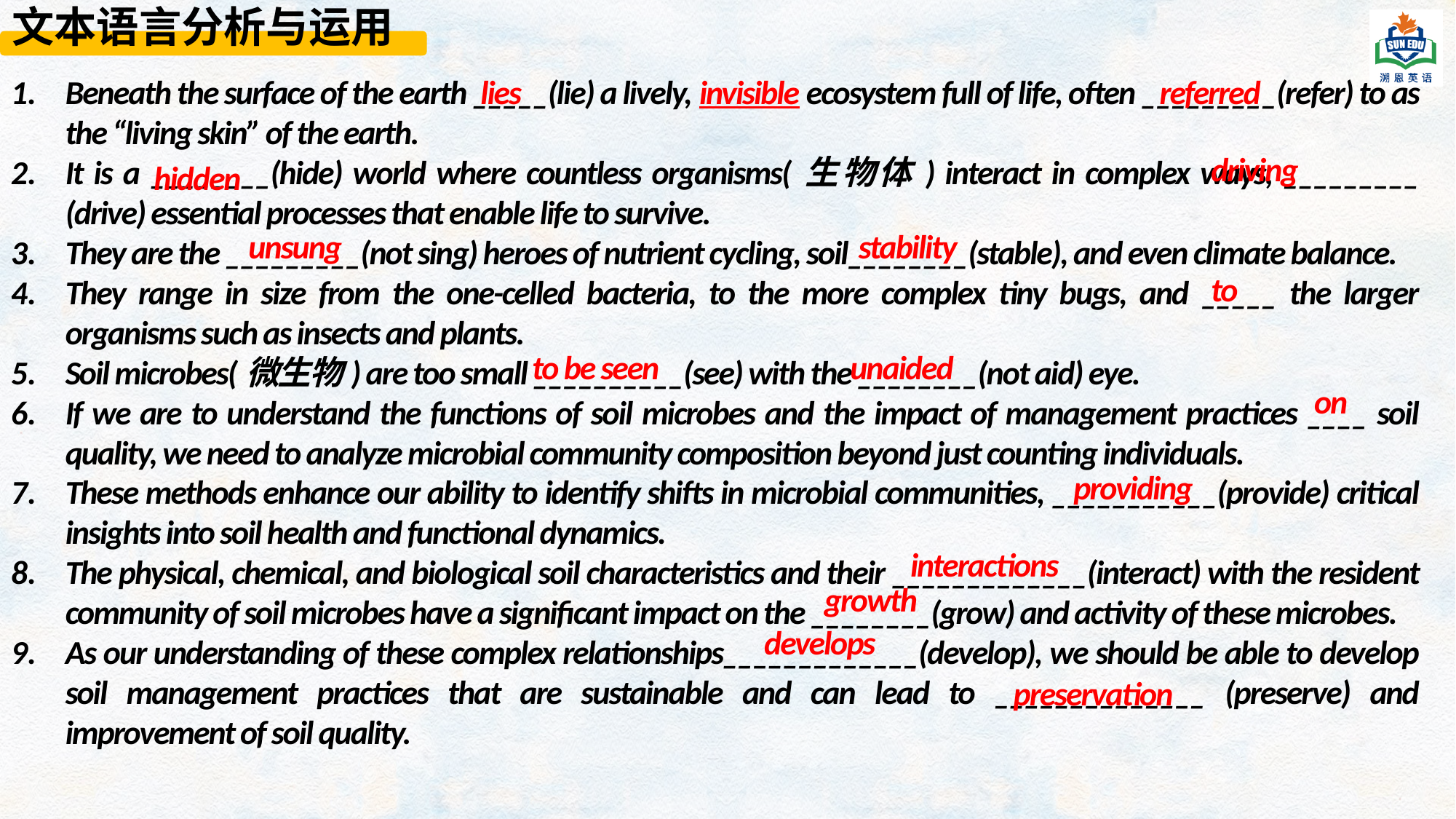

文本语言分析与运用
Beneath the surface of the earth _____(lie) a lively, invisible ecosystem full of life, often _________(refer) to as the “living skin” of the earth.
It is a ________(hide) world where countless organisms(生物体) interact in complex ways, _________ (drive) essential processes that enable life to survive.
They are the _________(not sing) heroes of nutrient cycling, soil________(stable), and even climate balance.
They range in size from the one-celled bacteria, to the more complex tiny bugs, and _____ the larger organisms such as insects and plants.
Soil microbes(微生物) are too small __________(see) with the ________(not aid) eye.
If we are to understand the functions of soil microbes and the impact of management practices ____ soil quality, we need to analyze microbial community composition beyond just counting individuals.
These methods enhance our ability to identify shifts in microbial communities, ___________(provide) critical insights into soil health and functional dynamics.
The physical, chemical, and biological soil characteristics and their _____________(interact) with the resident community of soil microbes have a significant impact on the ________(grow) and activity of these microbes.
As our understanding of these complex relationships_____________(develop), we should be able to develop soil management practices that are sustainable and can lead to ______________ (preserve) and improvement of soil quality.
lies
referred
driving
hidden
unsung
stability
to
to be seen
unaided
on
providing
interactions
growth
develops
preservation